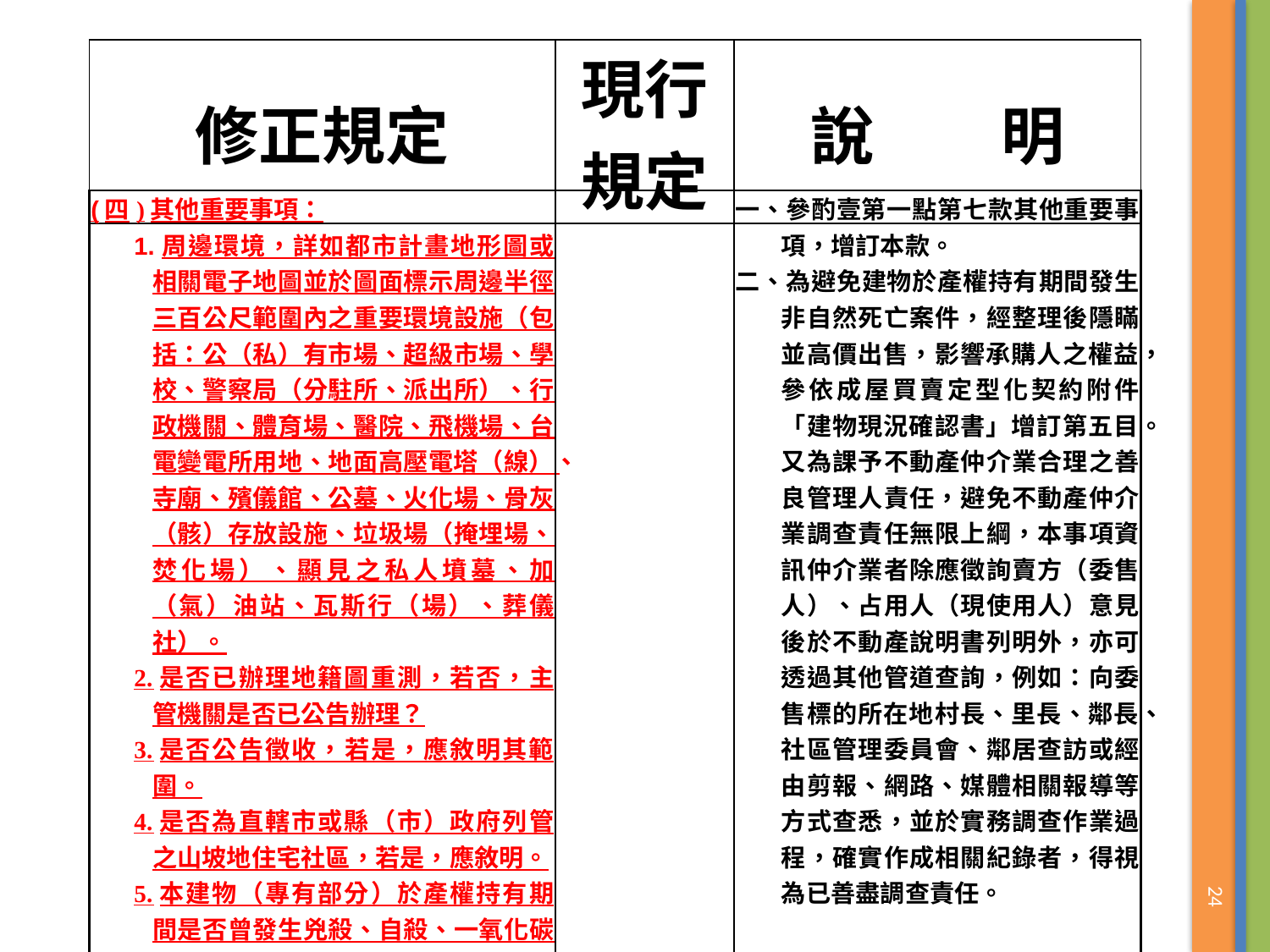

| 修正規定 | 現行規定 | 說　　明 |
| --- | --- | --- |
| (四)其他重要事項： 1.周邊環境，詳如都市計畫地形圖或相關電子地圖並於圖面標示周邊半徑三百公尺範圍內之重要環境設施（包括：公（私）有市場、超級市場、學校、警察局（分駐所、派出所）、行政機關、體育場、醫院、飛機場、台電變電所用地、地面高壓電塔（線）、寺廟、殯儀館、公墓、火化場、骨灰（骸）存放設施、垃圾場（掩埋場、焚化場）、顯見之私人墳墓、加（氣）油站、瓦斯行（場）、葬儀社）。 2.是否已辦理地籍圖重測，若否，主管機關是否已公告辦理？ 3.是否公告徵收，若是，應敘明其範圍。 4.是否為直轄市或縣（市）政府列管之山坡地住宅社區，若是，應敘明。 5.本建物（專有部分）於產權持有期間是否曾發生兇殺、自殺、一氧化碳中毒或其他非自然死亡之情形，若有，應敘明。 |  | 一、參酌壹第一點第七款其他重要事項，增訂本款。 二、為避免建物於產權持有期間發生非自然死亡案件，經整理後隱瞞並高價出售，影響承購人之權益，參依成屋買賣定型化契約附件「建物現況確認書」增訂第五目。又為課予不動產仲介業合理之善良管理人責任，避免不動產仲介業調查責任無限上綱，本事項資訊仲介業者除應徵詢賣方（委售人）、占用人（現使用人）意見後於不動產說明書列明外，亦可透過其他管道查詢，例如：向委售標的所在地村長、里長、鄰長、社區管理委員會、鄰居查訪或經由剪報、網路、媒體相關報導等方式查悉，並於實務調查作業過程，確實作成相關紀錄者，得視為已善盡調查責任。 |
| --- | --- | --- |
24